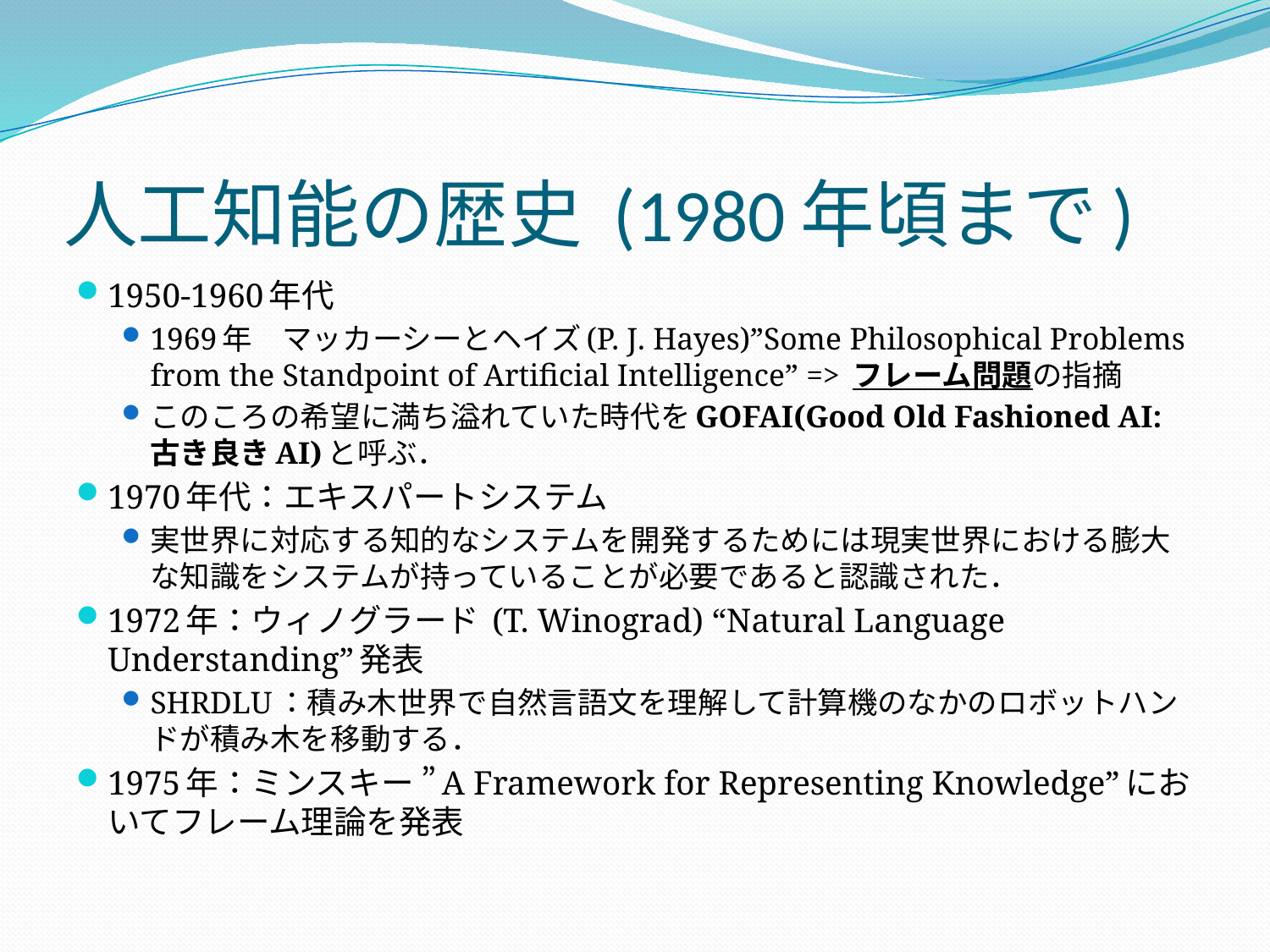

# 人工知能の歴史 (1980年頃まで)
1950-1960年代
1969年　マッカーシーとヘイズ(P. J. Hayes)”Some Philosophical Problems from the Standpoint of Artificial Intelligence” => フレーム問題の指摘
このころの希望に満ち溢れていた時代をGOFAI(Good Old Fashioned AI:古き良きAI)と呼ぶ．
1970年代：エキスパートシステム
実世界に対応する知的なシステムを開発するためには現実世界における膨大な知識をシステムが持っていることが必要であると認識された．
1972年：ウィノグラード (T. Winograd) “Natural Language Understanding”発表
SHRDLU：積み木世界で自然言語文を理解して計算機のなかのロボットハンドが積み木を移動する．
1975年：ミンスキー ”A Framework for Representing Knowledge”においてフレーム理論を発表